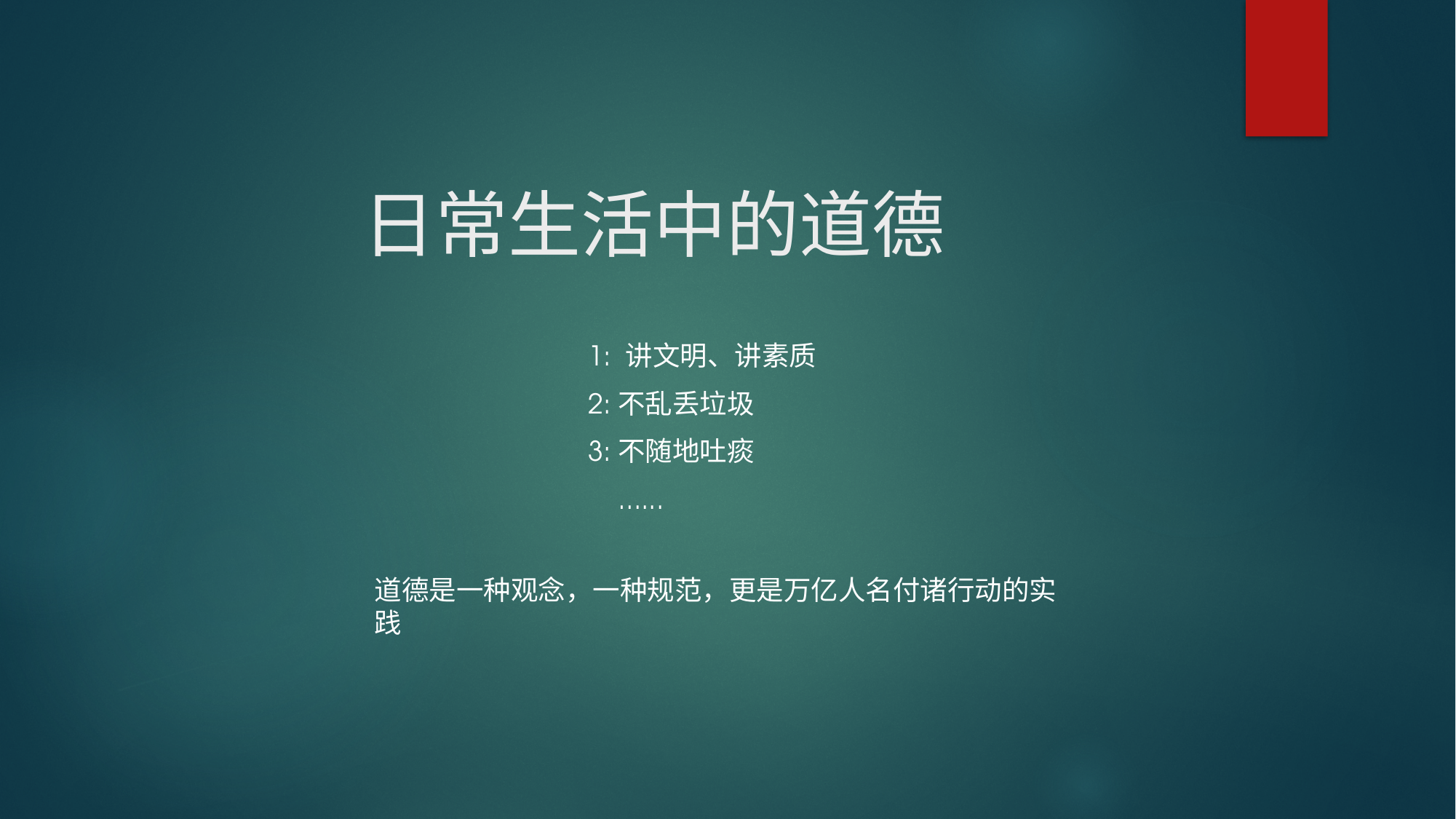

# 日常生活中的道德
            1: 讲文明、讲素质
            2:不乱丢垃圾
            3:不随地吐痰
                …...
道德是一种观念，一种规范，更是万亿人名付诸行动的实践